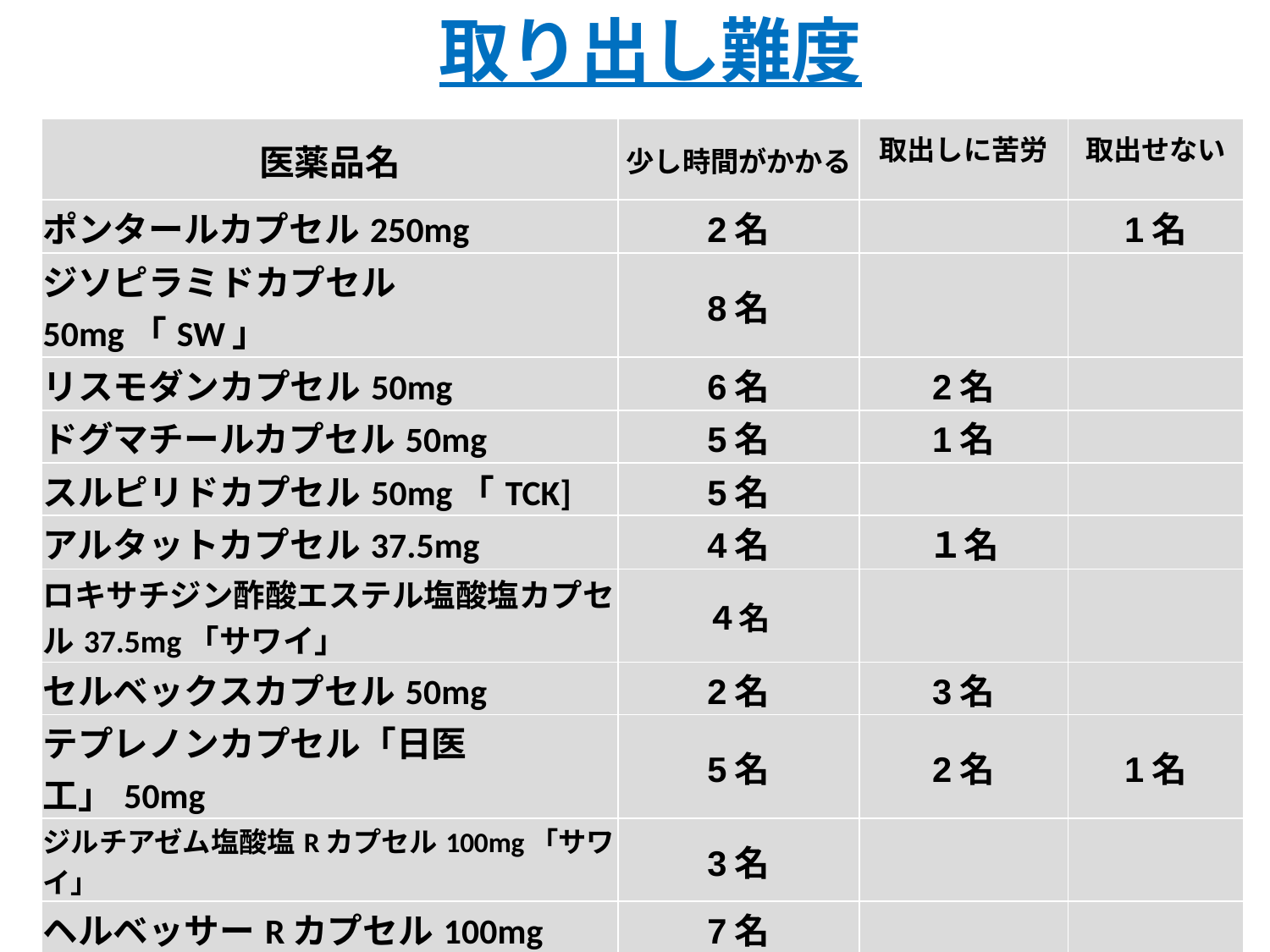

取り出し難度
| 医薬品名 | 少し時間がかかる | 取出しに苦労 | 取出せない |
| --- | --- | --- | --- |
| ポンタールカプセル250mg | 2名 |  | 1名 |
| ジソピラミドカプセル50mg「SW」 | 8名 |  |  |
| リスモダンカプセル50mg | 6名 | 2名 |  |
| ドグマチールカプセル50mg | 5名 | 1名 |  |
| スルピリドカプセル50mg「TCK] | 5名 |  |  |
| アルタットカプセル37.5mg | 4名 | １名 |  |
| ロキサチジン酢酸エステル塩酸塩カプセル37.5mg「サワイ」 | ４名 |  |  |
| セルベックスカプセル50mg | 2名 | 3名 |  |
| テプレノンカプセル「日医工」50mg | 5名 | 2名 | 1名 |
| ジルチアゼム塩酸塩Rカプセル100mg「サワイ」 | 3名 |  |  |
| ヘルベッサーRカプセル100mg | 7名 |  |  |
| メキシチールカプセル50mg | 3名 | 5名 |  |
| メキシレン塩酸塩カプセル50mg「サワイ」 | 6名 | 1名 |  |